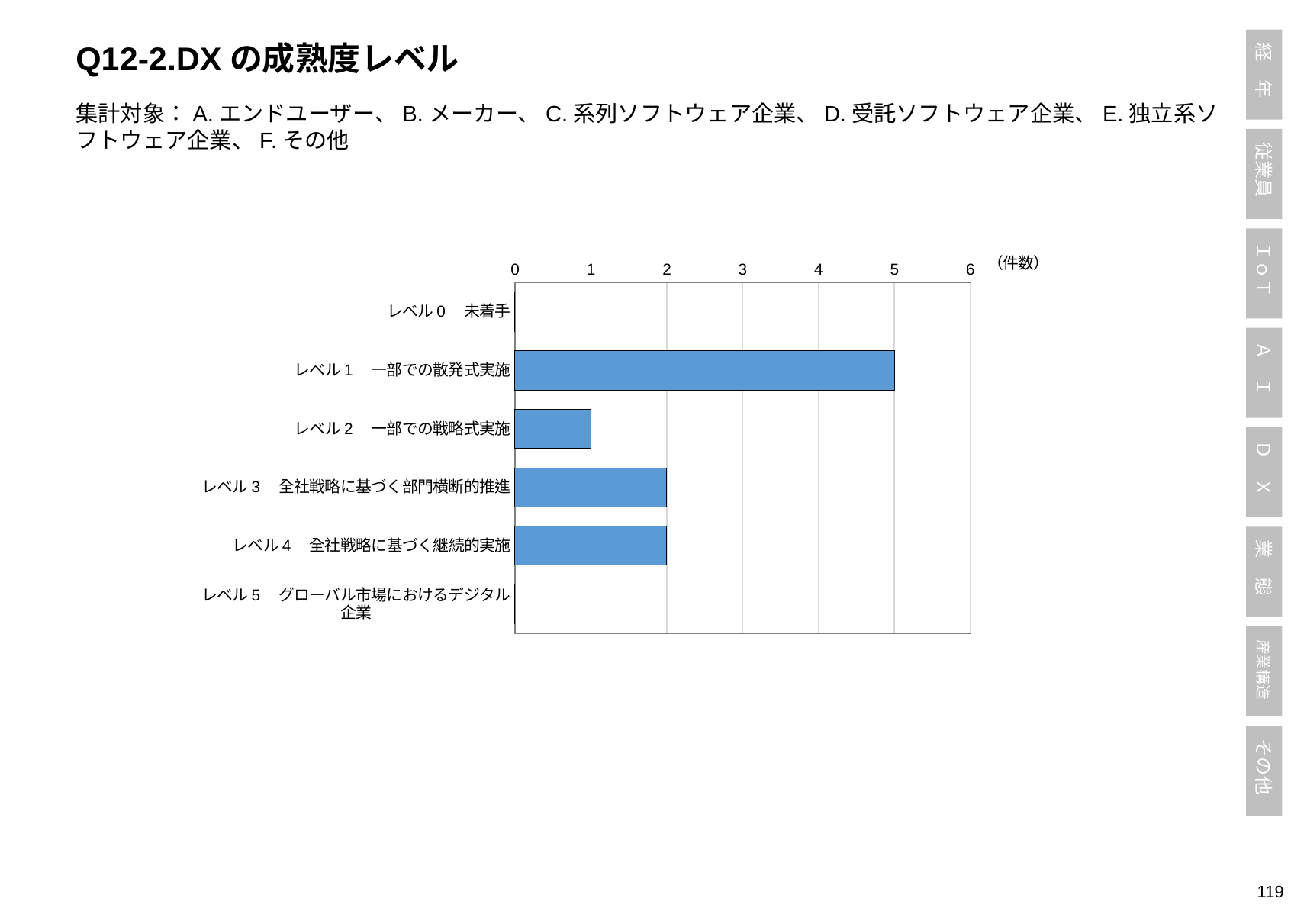

Q12-2.DXの成熟度レベル
集計対象：A.エンドユーザー、B.メーカー、C.系列ソフトウェア企業、D.受託ソフトウェア企業、E.独立系ソフトウェア企業、F.その他

### Chart

| Category |  |
|---|---|
| レベル0　未着手 | 0.0 |
| レベル1　一部での散発式実施 | 5.0 |
| レベル2　一部での戦略式実施 | 1.0 |
| レベル3　全社戦略に基づく部門横断的推進 | 2.0 |
| レベル4　全社戦略に基づく継続的実施 | 2.0 |
| レベル5　グローバル市場におけるデジタル企業 | 0.0 |
119